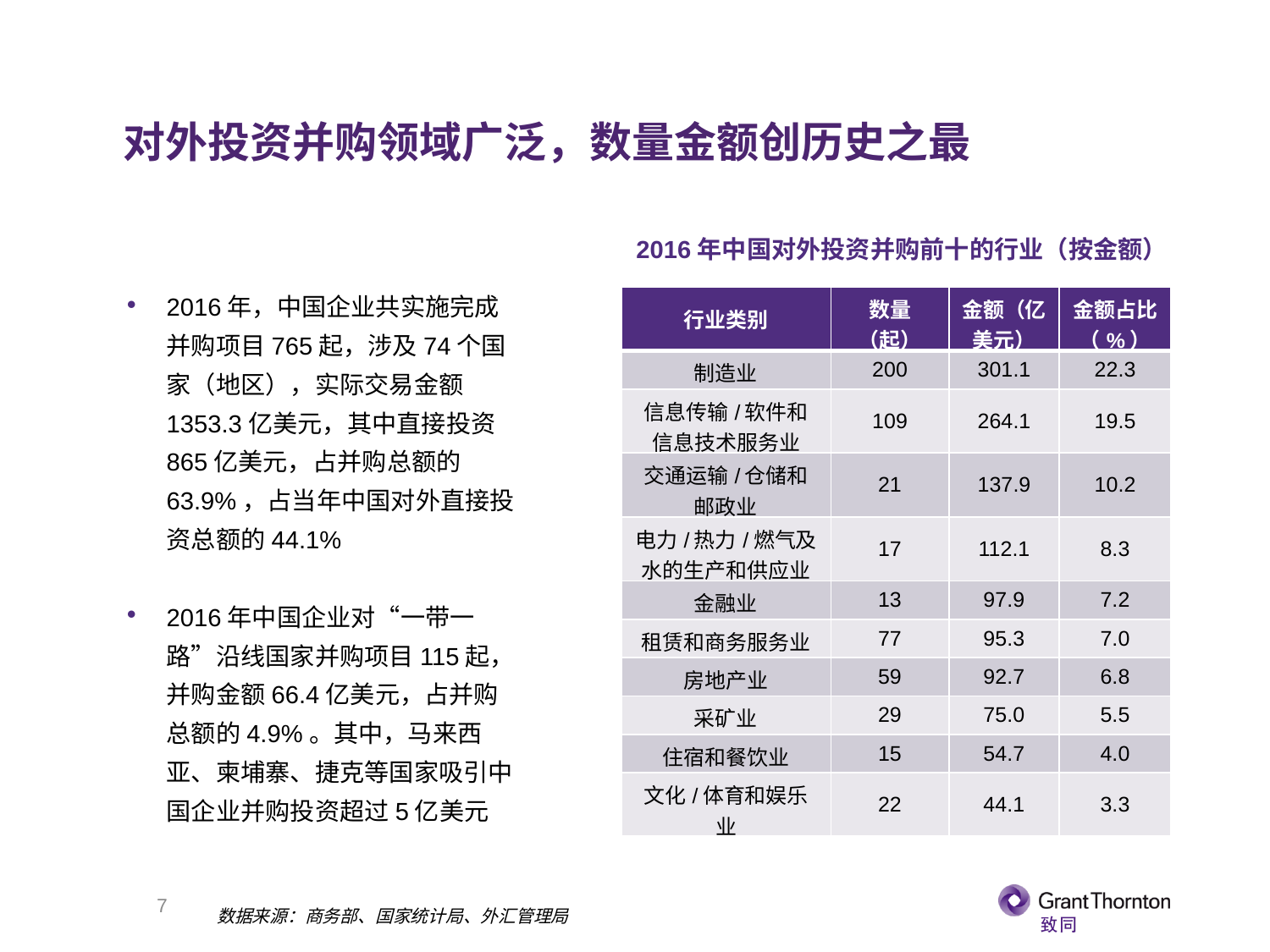

对外投资并购领域广泛，数量金额创历史之最
2016年中国对外投资并购前十的行业（按金额）
2016年，中国企业共实施完成并购项目765起，涉及74个国家（地区），实际交易金额1353.3亿美元，其中直接投资865亿美元，占并购总额的63.9%，占当年中国对外直接投资总额的44.1%

2016年中国企业对“一带一路”沿线国家并购项目115起，并购金额66.4亿美元，占并购总额的4.9%。其中，马来西亚、柬埔寨、捷克等国家吸引中国企业并购投资超过5亿美元
| 行业类别 | 数量（起） | 金额（亿美元） | 金额占比（%） |
| --- | --- | --- | --- |
| 制造业 | 200 | 301.1 | 22.3 |
| 信息传输/软件和信息技术服务业 | 109 | 264.1 | 19.5 |
| 交通运输/仓储和邮政业 | 21 | 137.9 | 10.2 |
| 电力/热力/燃气及水的生产和供应业 | 17 | 112.1 | 8.3 |
| 金融业 | 13 | 97.9 | 7.2 |
| 租赁和商务服务业 | 77 | 95.3 | 7.0 |
| 房地产业 | 59 | 92.7 | 6.8 |
| 采矿业 | 29 | 75.0 | 5.5 |
| 住宿和餐饮业 | 15 | 54.7 | 4.0 |
| 文化/体育和娱乐业 | 22 | 44.1 | 3.3 |
7
数据来源：商务部、国家统计局、外汇管理局